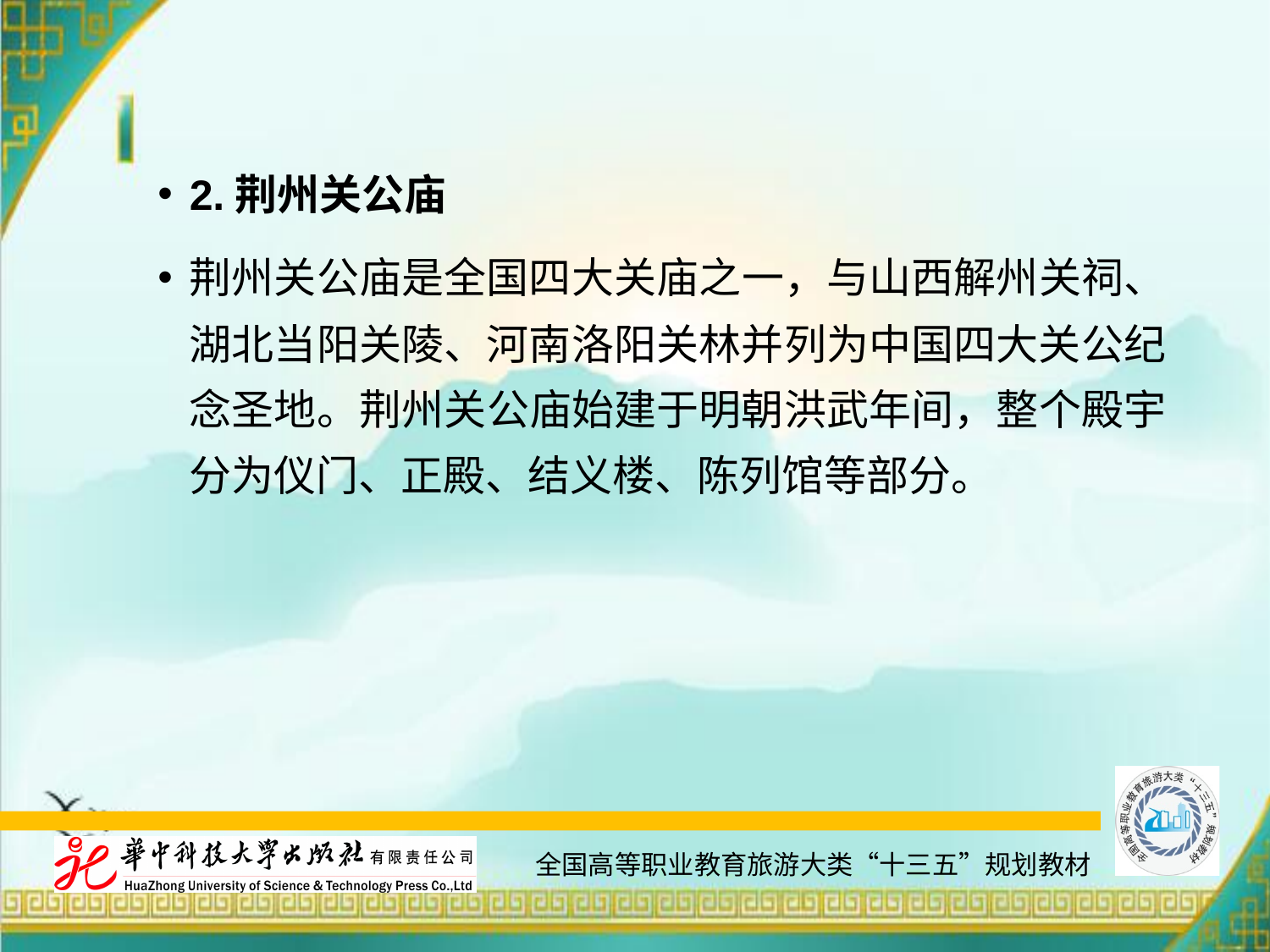

2.荆州关公庙
荆州关公庙是全国四大关庙之一，与山西解州关祠、湖北当阳关陵、河南洛阳关林并列为中国四大关公纪念圣地。荆州关公庙始建于明朝洪武年间，整个殿宇分为仪门、正殿、结义楼、陈列馆等部分。